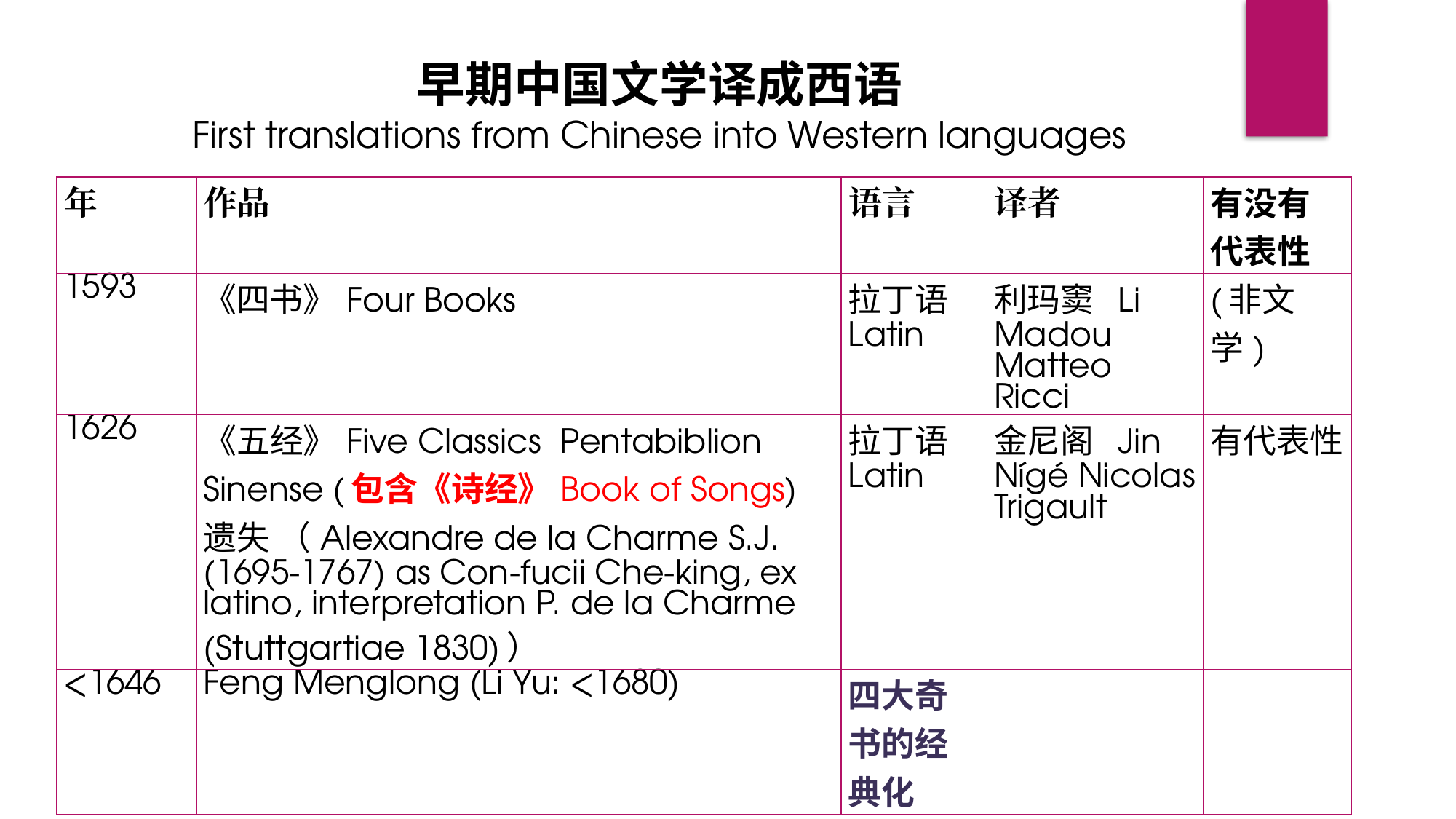

早期中国文学译成西语
First translations from Chinese into Western languages
| 年 | 作品 | 语言 | 译者 | 有没有 代表性 |
| --- | --- | --- | --- | --- |
| 1593 | 《四书》Four Books | 拉丁语 Latin | 利玛窦 Li Madou Matteo Ricci | (非文学) |
| 1626 | 《五经》Five Classics Pentabiblion Sinense (包含《诗经》Book of Songs) 遗失 （Alexandre de la Charme S.J. (1695-1767) as Con-fucii Che-king, ex latino, interpretation P. de la Charme (Stuttgartiae 1830)） | 拉丁语 Latin | 金尼阁 Jin Nígé Nicolas Trigault | 有代表性 |
| <1646 | Feng Menglong (Li Yu: <1680) | 四大奇书的经典化 |  |  |